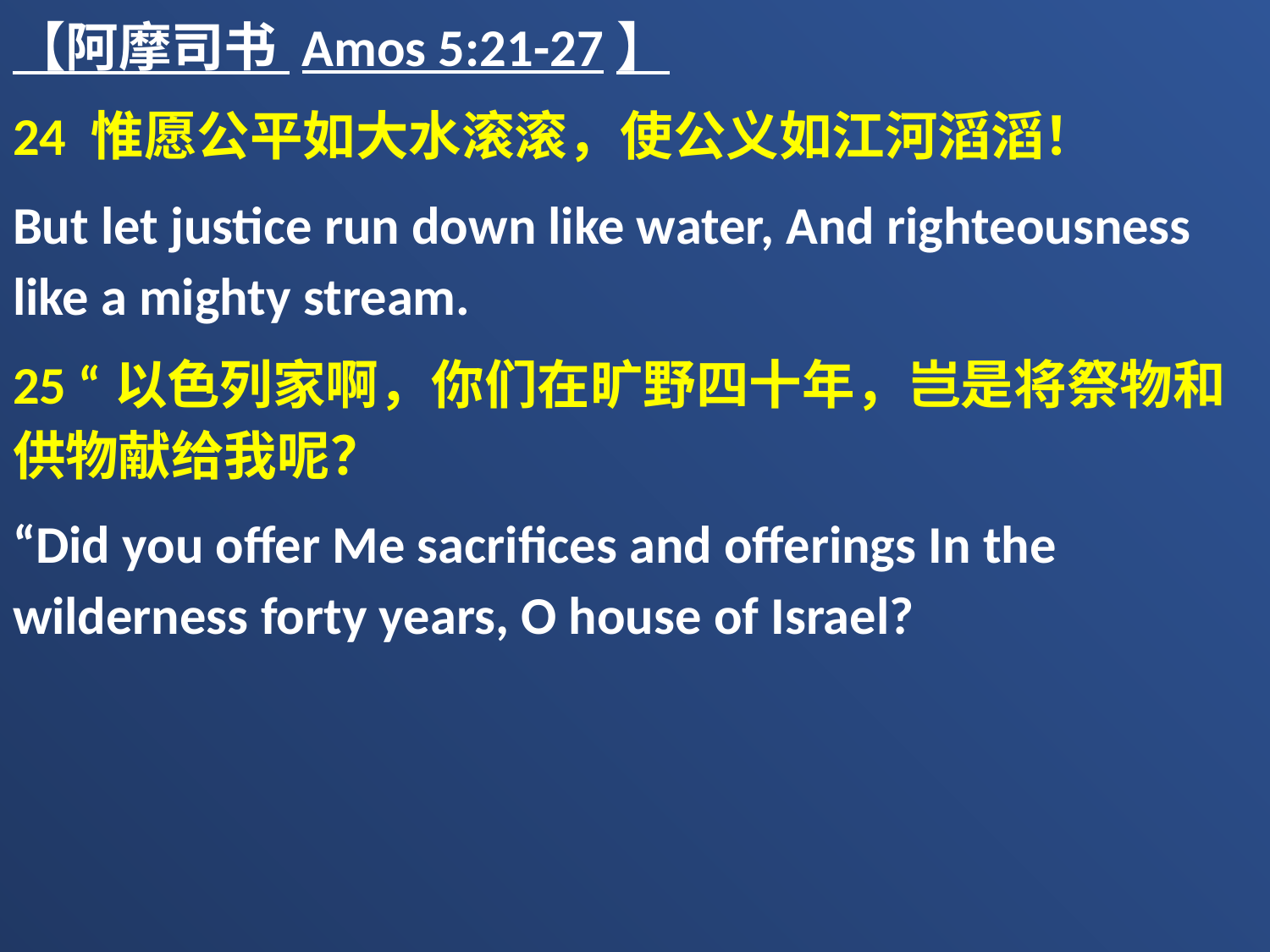

【阿摩司书 Amos 5:21-27】
24 惟愿公平如大水滚滚，使公义如江河滔滔！
But let justice run down like water, And righteousness like a mighty stream.
25 “以色列家啊，你们在旷野四十年，岂是将祭物和供物献给我呢？
“Did you offer Me sacrifices and offerings In the wilderness forty years, O house of Israel?